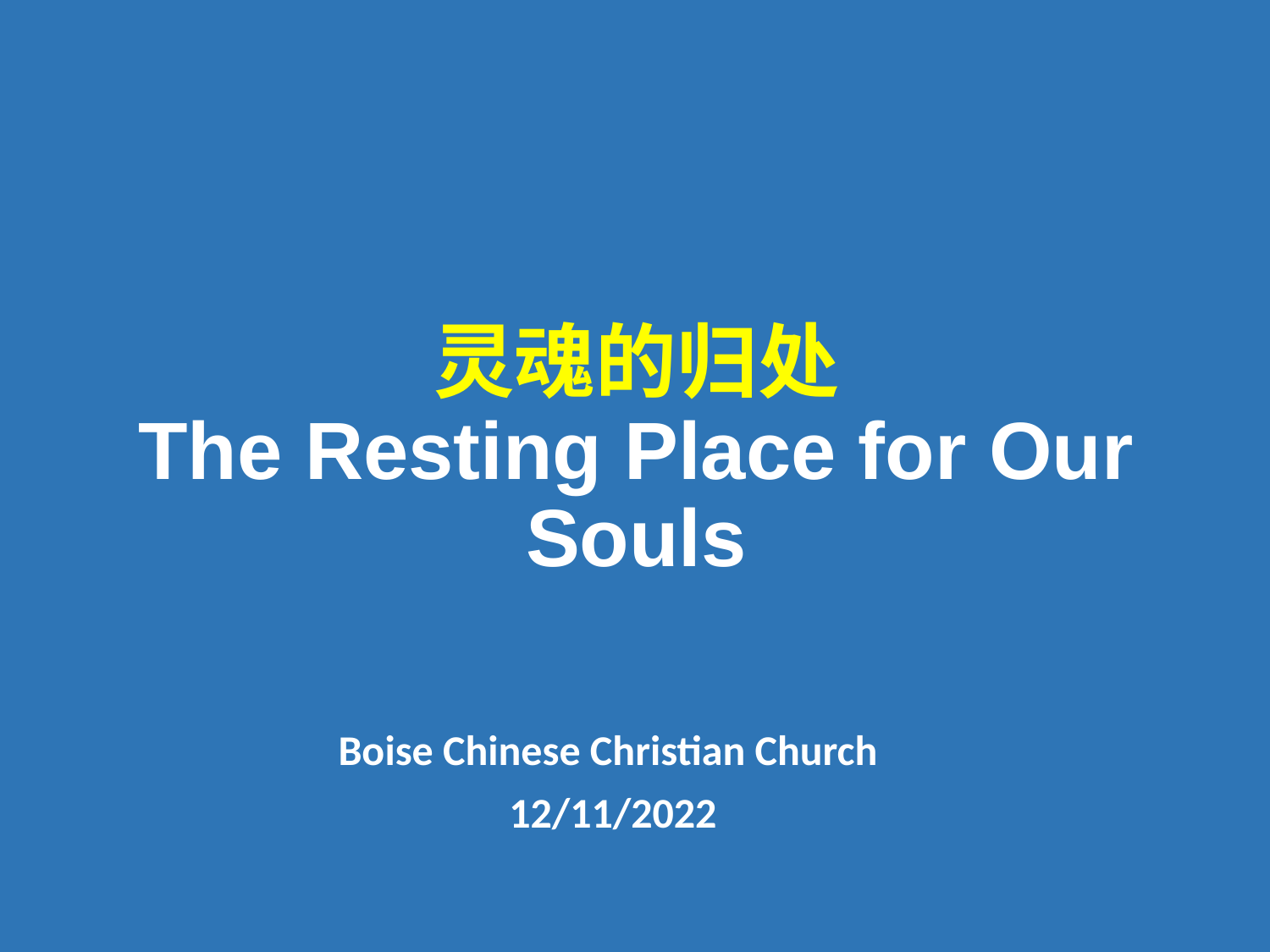

# 灵魂的归处 The Resting Place for Our Souls
Boise Chinese Christian Church
12/11/2022